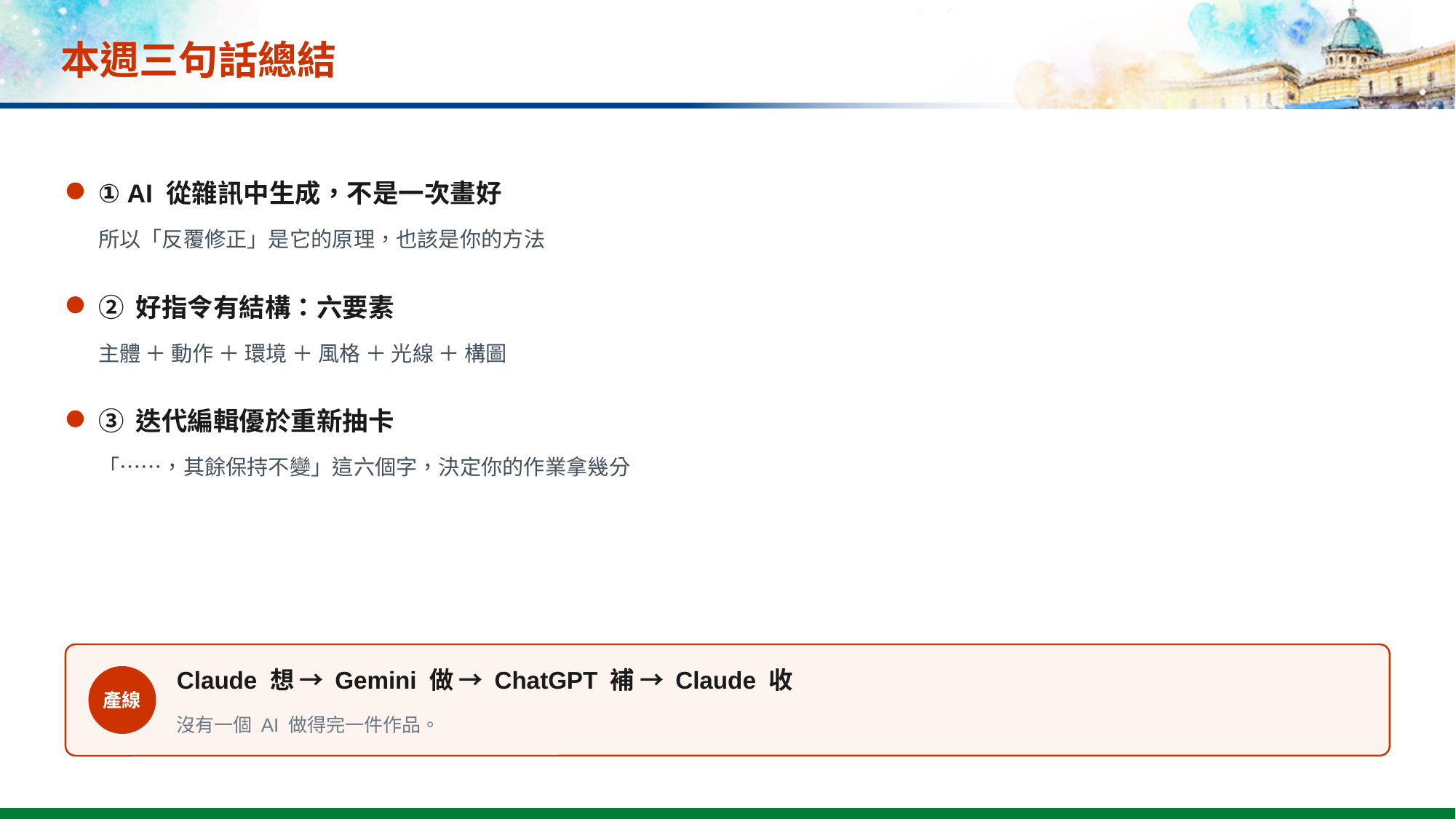

# 本週三句話總結
① AI 從雜訊中生成，不是一次畫好

所以「反覆修正」是它的原理，也該是你的方法
② 好指令有結構：六要素

主體 ＋ 動作 ＋ 環境 ＋ 風格 ＋ 光線 ＋ 構圖
③ 迭代編輯優於重新抽卡

「⋯⋯，其餘保持不變」這六個字，決定你的作業拿幾分

Claude 想 → Gemini 做 → ChatGPT 補 → Claude 收
產線
沒有一個 AI 做得完一件作品。